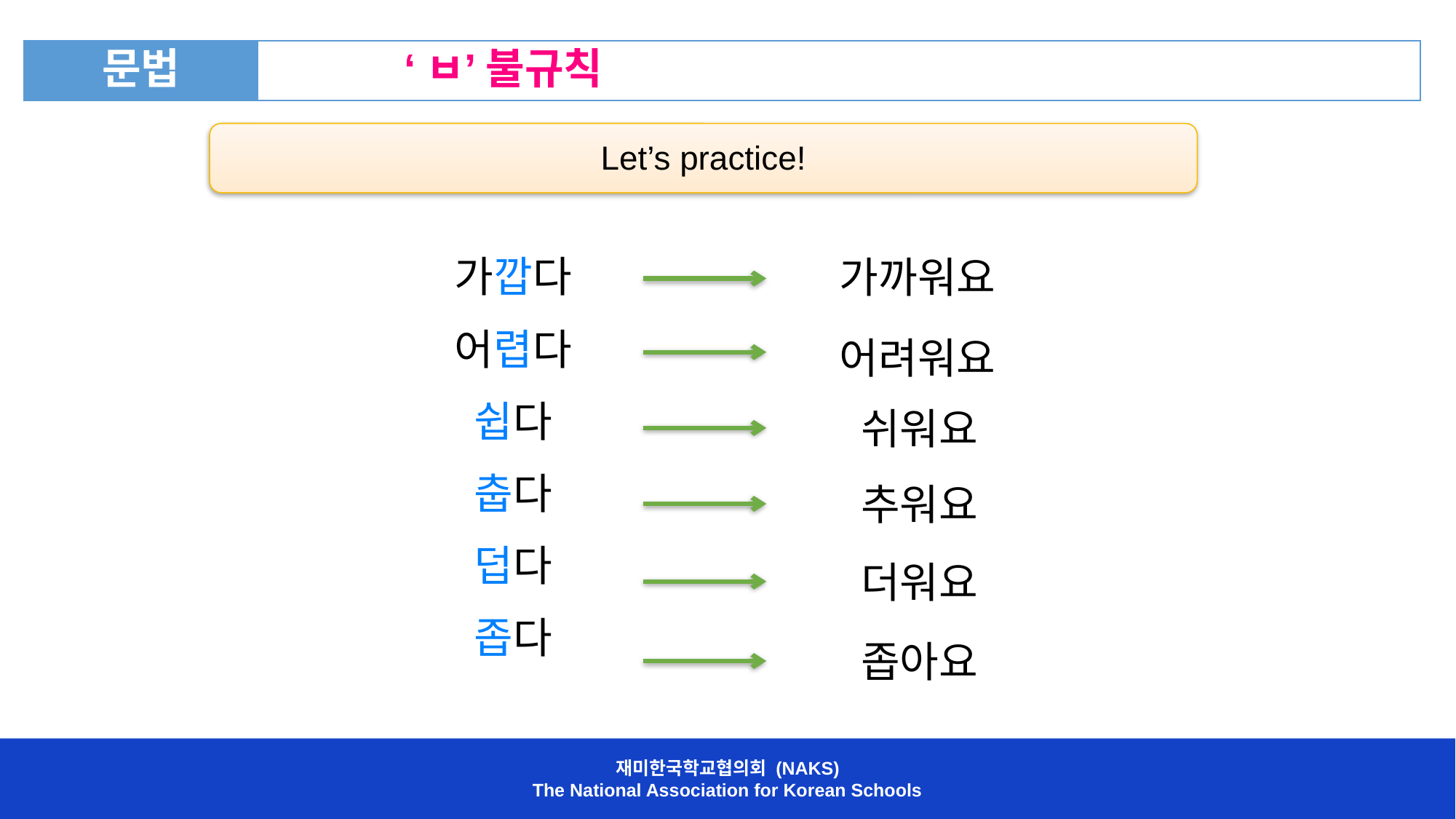

| 문법 | ‘ㅂ’ 불규칙 |
| --- | --- |

Let’s practice!
가깝다
어렵다
쉽다
춥다
덥다
좁다
가까워요
어려워요
쉬워요
추워요
더워요
좁아요
재미한국학교협의회 (NAKS)
The National Association for Korean Schools